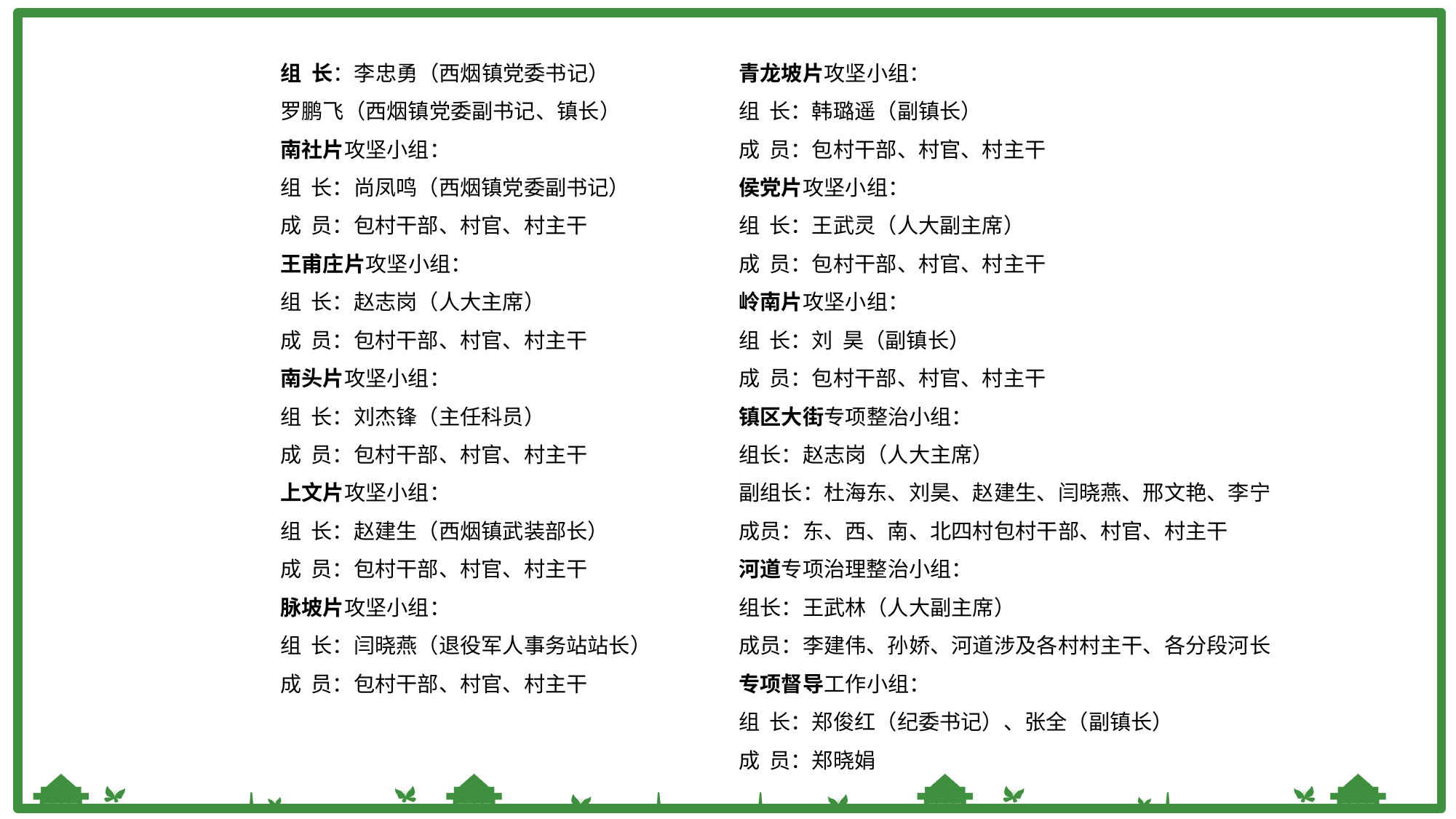

组  长：李忠勇（西烟镇党委书记）
罗鹏飞（西烟镇党委副书记、镇长）
南社片攻坚小组：
组  长：尚凤鸣（西烟镇党委副书记）
成  员：包村干部、村官、村主干
王甫庄片攻坚小组：
组  长：赵志岗（人大主席）
成  员：包村干部、村官、村主干
南头片攻坚小组：
组  长：刘杰锋（主任科员）
成  员：包村干部、村官、村主干
上文片攻坚小组：
组  长：赵建生（西烟镇武装部长）
成  员：包村干部、村官、村主干
脉坡片攻坚小组：
组  长：闫晓燕（退役军人事务站站长）
成  员：包村干部、村官、村主干
青龙坡片攻坚小组：
组  长：韩璐遥（副镇长）
成  员：包村干部、村官、村主干
侯党片攻坚小组：
组  长：王武灵（人大副主席）
成  员：包村干部、村官、村主干
岭南片攻坚小组：
组  长：刘  昊（副镇长）
成  员：包村干部、村官、村主干
镇区大街专项整治小组：
组长：赵志岗（人大主席）
副组长：杜海东、刘昊、赵建生、闫晓燕、邢文艳、李宁
成员：东、西、南、北四村包村干部、村官、村主干
河道专项治理整治小组：
组长：王武林（人大副主席）
成员：李建伟、孙娇、河道涉及各村村主干、各分段河长
专项督导工作小组：
组  长：郑俊红（纪委书记）、张全（副镇长）
成  员：郑晓娟